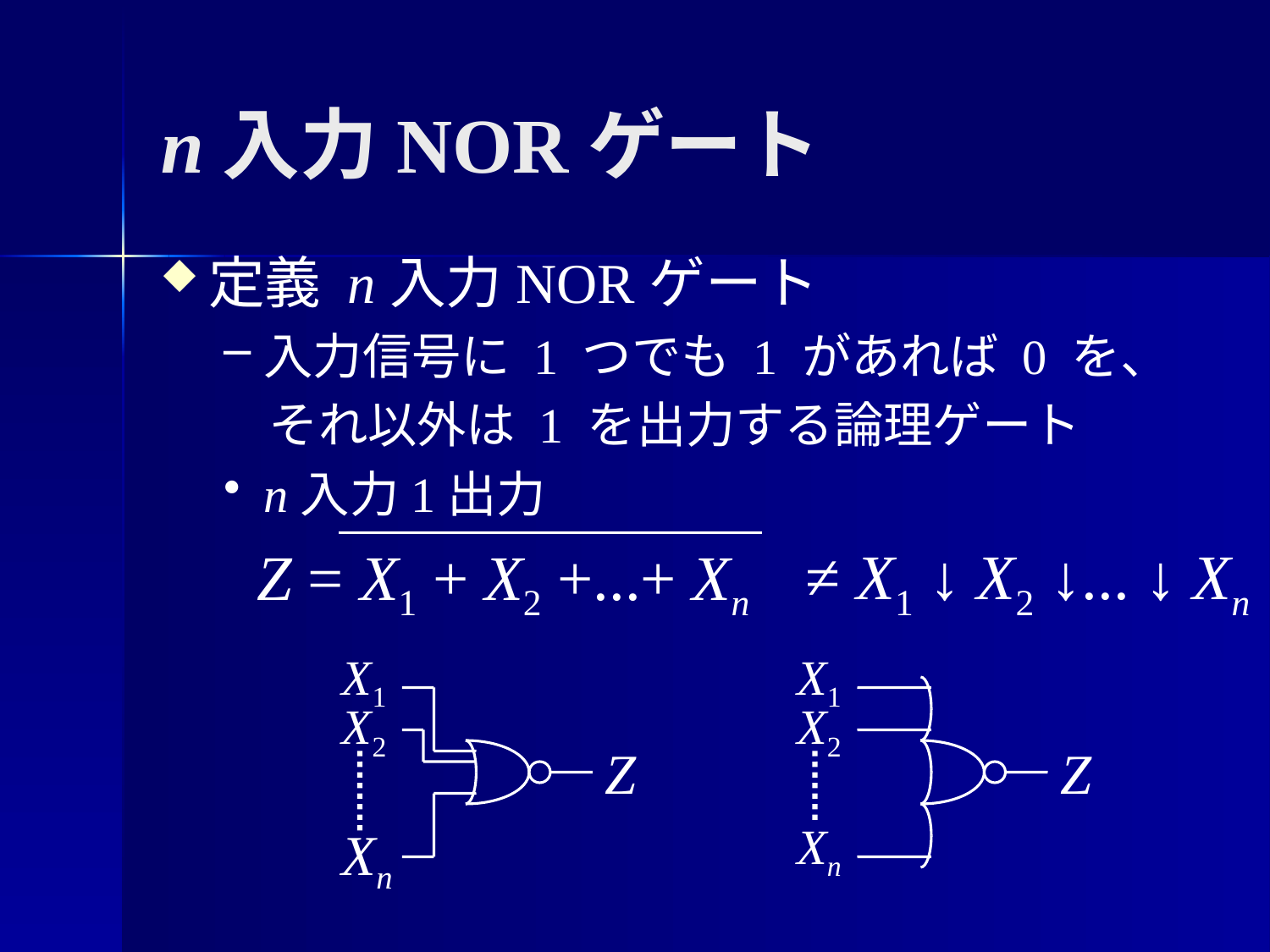

# n入力NORゲート
定義 n入力NORゲート
入力信号に 1 つでも 1 があれば 0 を、
   それ以外は 1 を出力する論理ゲート
n入力1出力
≠ X1 ↓ X2 ↓... ↓ Xn
Z = X1 + X2 +...+ Xn
X1

X2

Z

Xn

X1

X2

Z

Xn